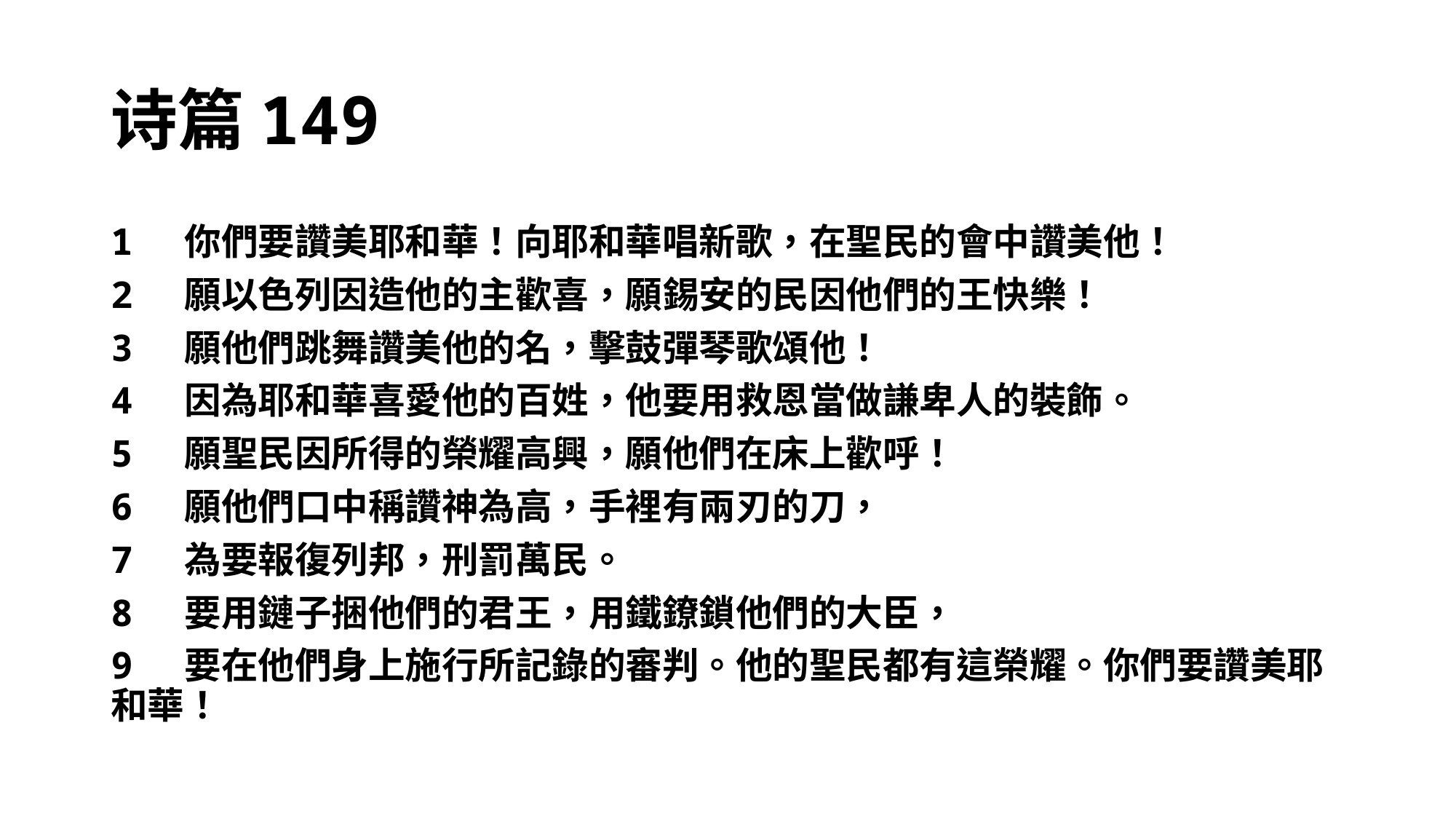

# 诗篇149
​1  你們要讚美耶和華！向耶和華唱新歌，在聖民的會中讚美他！
2  願以色列因造他的主歡喜，願錫安的民因他們的王快樂！
3  願他們跳舞讚美他的名，擊鼓彈琴歌頌他！
4  因為耶和華喜愛他的百姓，他要用救恩當做謙卑人的裝飾。
5  願聖民因所得的榮耀高興，願他們在床上歡呼！
6  願他們口中稱讚神為高，手裡有兩刃的刀，
7  為要報復列邦，刑罰萬民。
8  要用鏈子捆他們的君王，用鐵鐐鎖他們的大臣，
9  要在他們身上施行所記錄的審判。他的聖民都有這榮耀。你們要讚美耶和華！